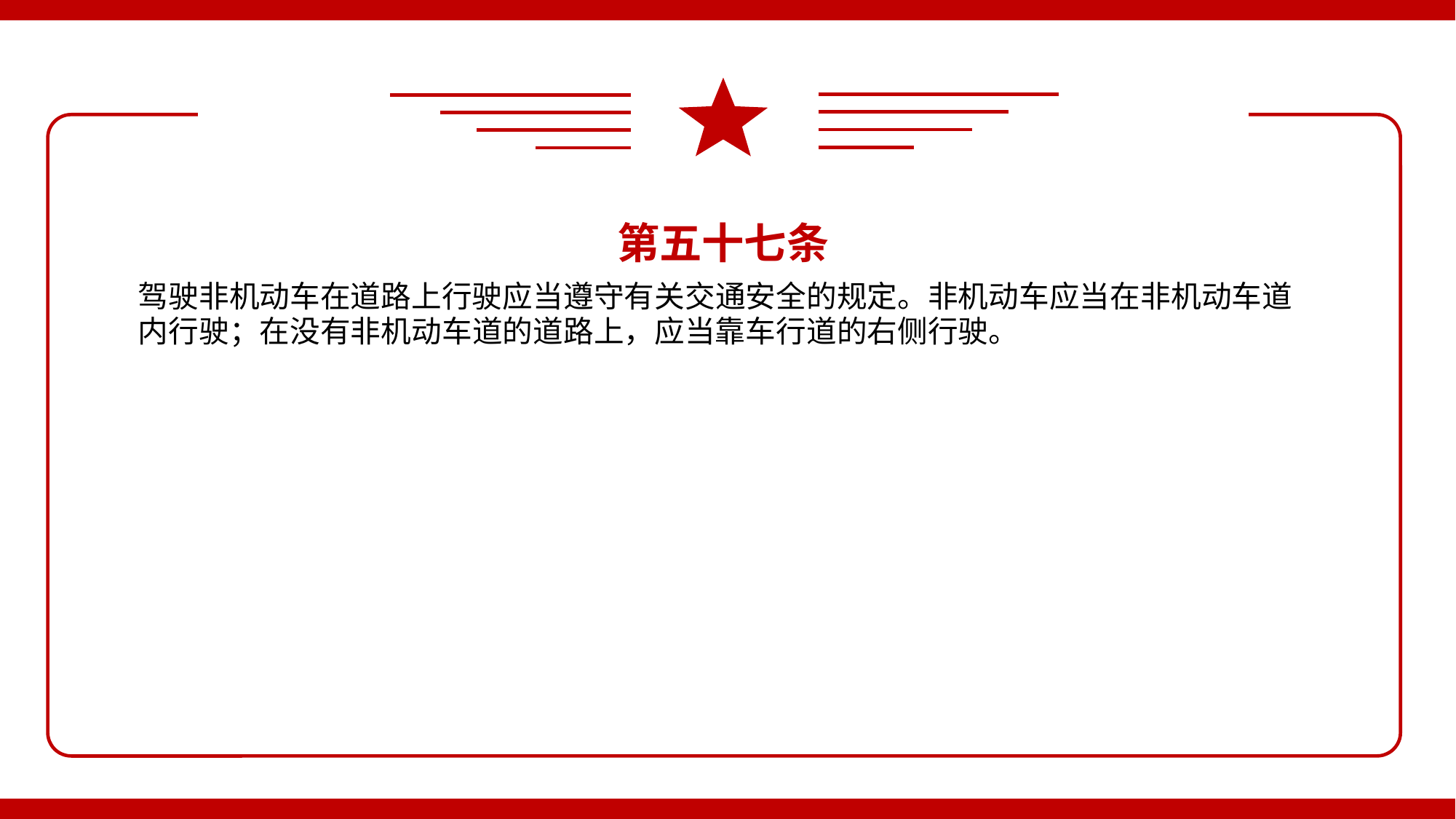

第五十七条
驾驶非机动车在道路上行驶应当遵守有关交通安全的规定。非机动车应当在非机动车道内行驶；在没有非机动车道的道路上，应当靠车行道的右侧行驶。